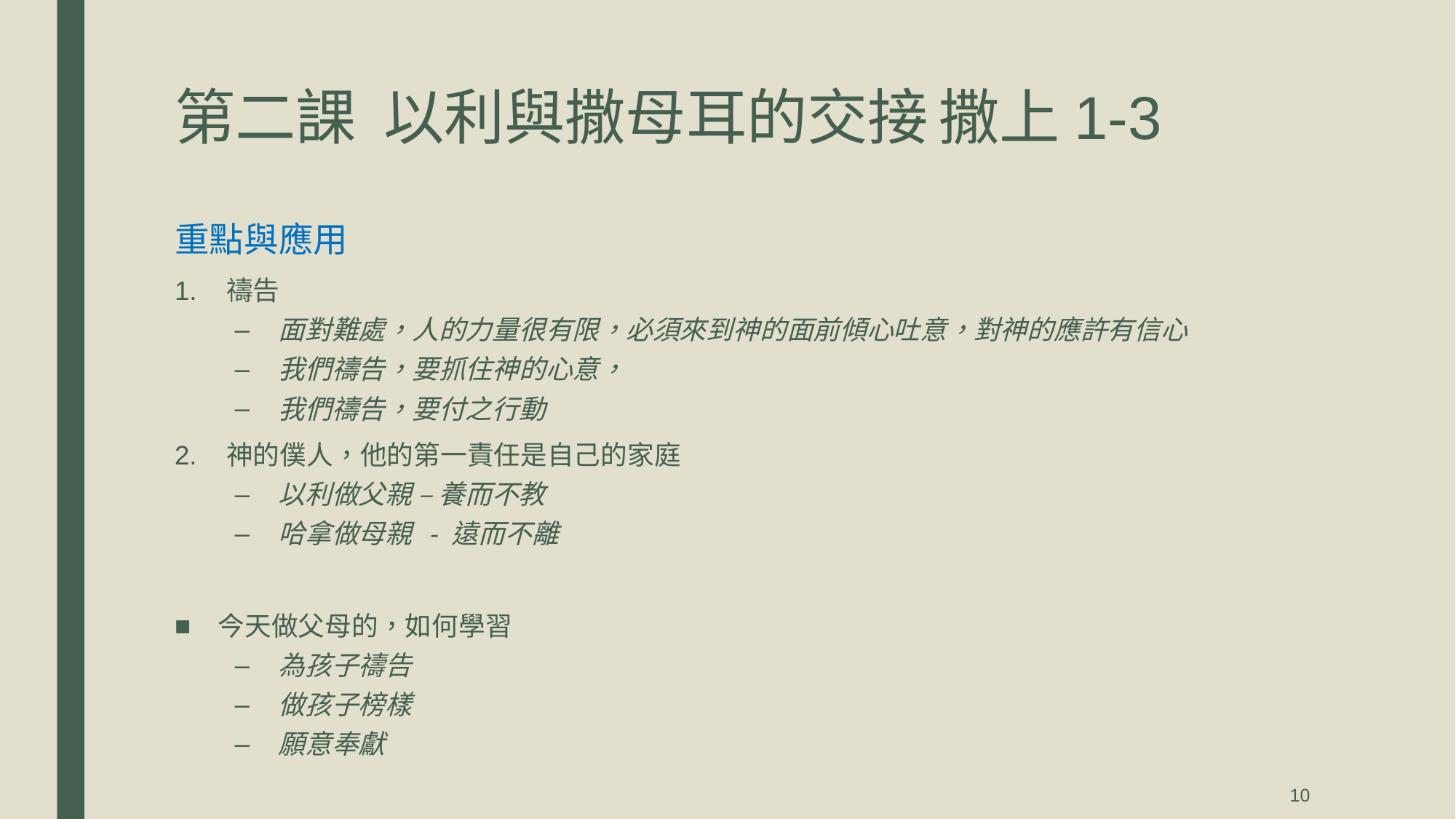

# 第二課  以利與撒母耳的交接	撒上1-3
重點與應用
禱告
面對難處，人的力量很有限，必須來到神的面前傾心吐意，對神的應許有信心
我們禱告，要抓住神的心意，
我們禱告，要付之行動
神的僕人，他的第一責任是自己的家庭
以利做父親 – 養而不教
哈拿做母親  - 遠而不離

今天做父母的，如何學習
為孩子禱告
做孩子榜樣
願意奉獻

10